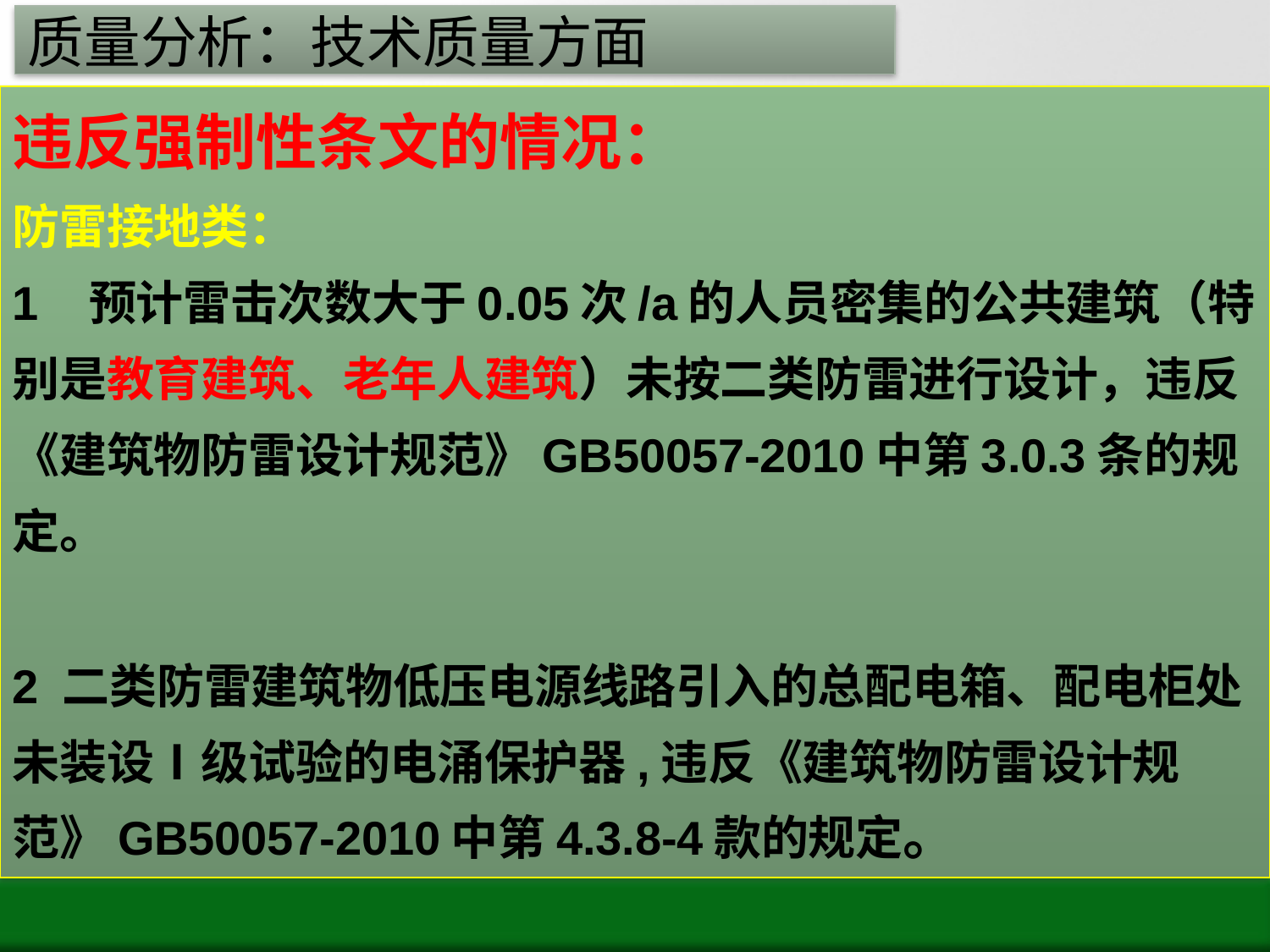

# 质量分析：技术质量方面
违反强制性条文的情况：
防雷接地类：
1   预计雷击次数大于0.05次/a的人员密集的公共建筑（特别是教育建筑、老年人建筑）未按二类防雷进行设计，违反《建筑物防雷设计规范》GB50057-2010中第3.0.3条的规定。

2 二类防雷建筑物低压电源线路引入的总配电箱、配电柜处未装设Ⅰ级试验的电涌保护器,违反《建筑物防雷设计规范》GB50057-2010中第4.3.8-4款的规定。